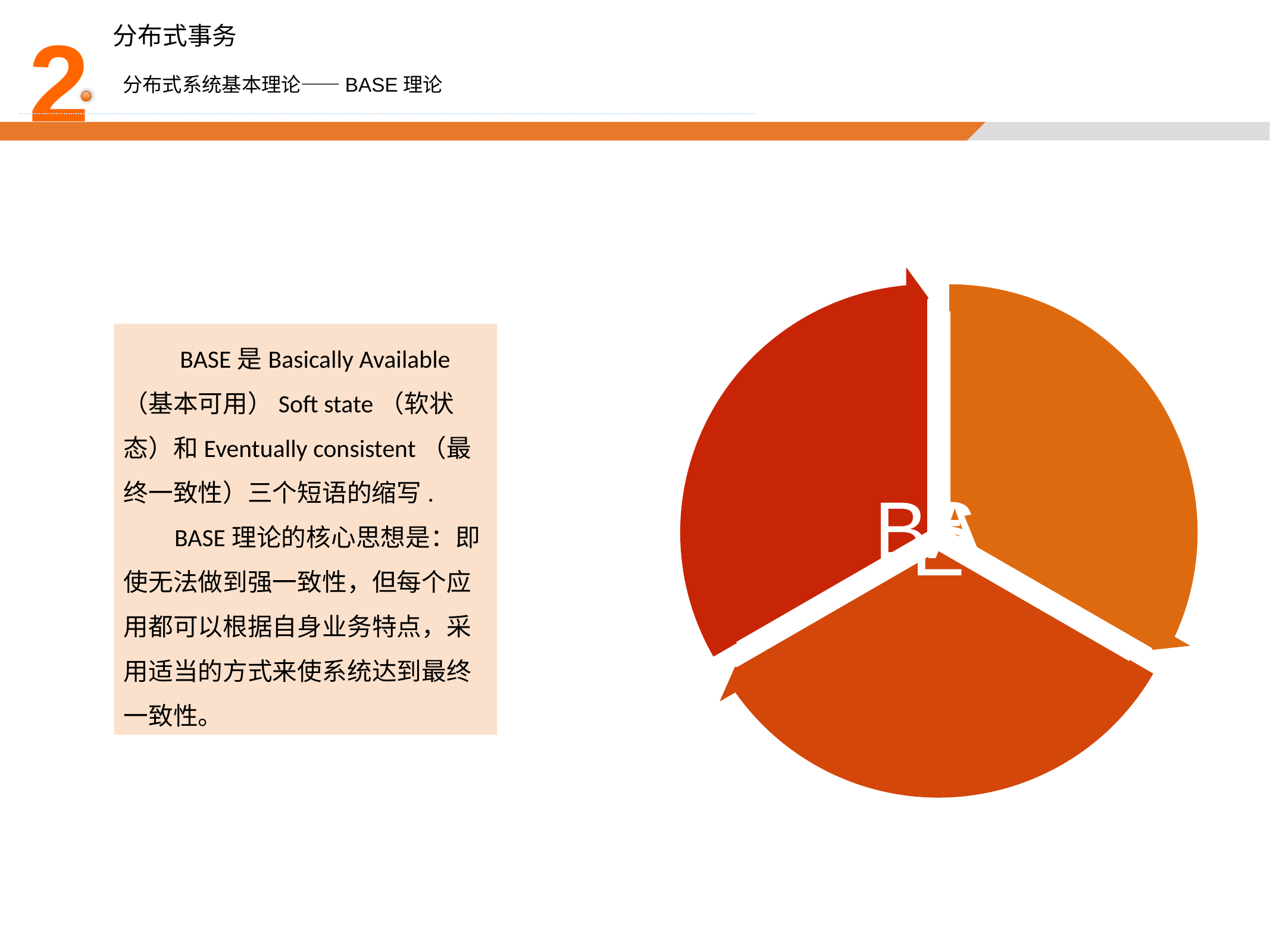

2
分布式事务

分布式系统基本理论——BASE理论
S
E
BA
          BASE是Basically Available（基本可用）Soft state（软状态）和Eventually consistent（最终一致性）三个短语的缩写.
         BASE理论的核心思想是：即使无法做到强一致性，但每个应用都可以根据自身业务特点，采用适当的方式来使系统达到最终一致性。